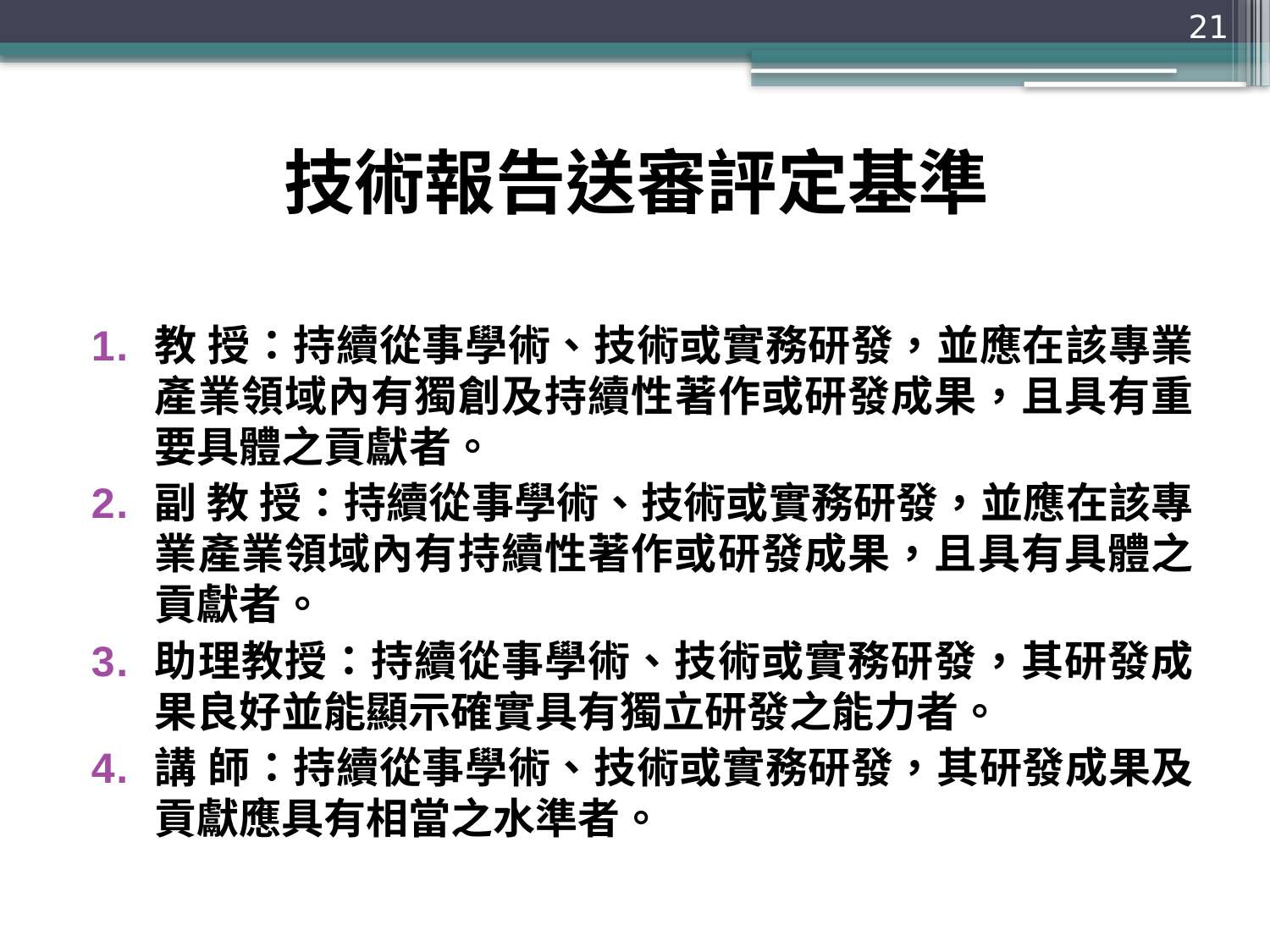

21
# 技術報告送審評定基準
教 授：持續從事學術、技術或實務研發，並應在該專業產業領域內有獨創及持續性著作或研發成果，且具有重要具體之貢獻者。
副 教 授：持續從事學術、技術或實務研發，並應在該專業產業領域內有持續性著作或研發成果，且具有具體之貢獻者。
助理教授：持續從事學術、技術或實務研發，其研發成果良好並能顯示確實具有獨立研發之能力者。
講 師：持續從事學術、技術或實務研發，其研發成果及貢獻應具有相當之水準者。